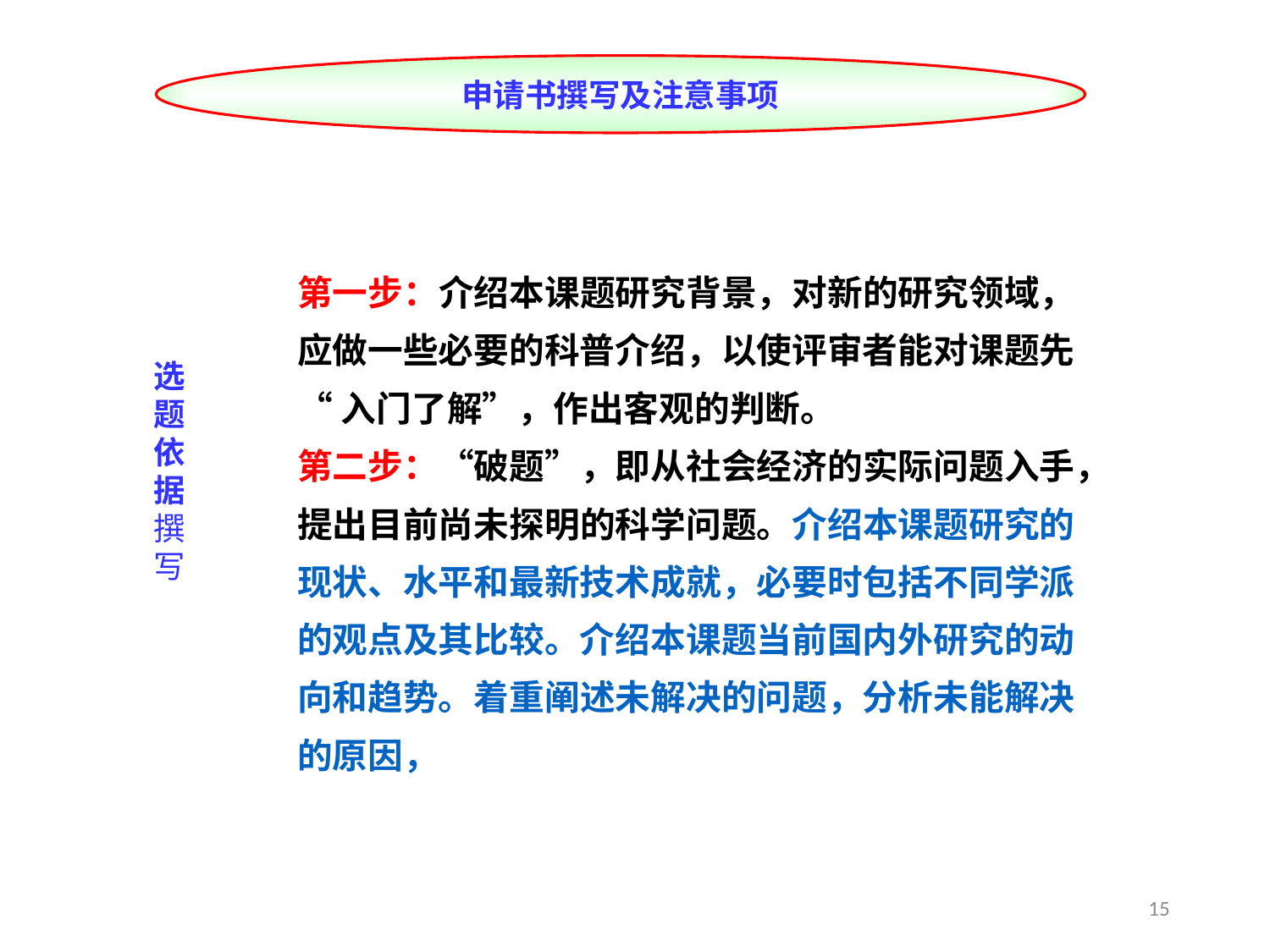

申请书撰写及注意事项

第一步：介绍本课题研究背景，对新的研究领域，
应做一些必要的科普介绍，以使评审者能对课题先
“入门了解”，作出客观的判断。
第二步：“破题”，即从社会经济的实际问题入手，
提出目前尚未探明的科学问题。介绍本课题研究的
现状、水平和最新技术成就，必要时包括不同学派
的观点及其比较。介绍本课题当前国内外研究的动
向和趋势。着重阐述未解决的问题，分析未能解决
的原因，
选题依据 撰写
15